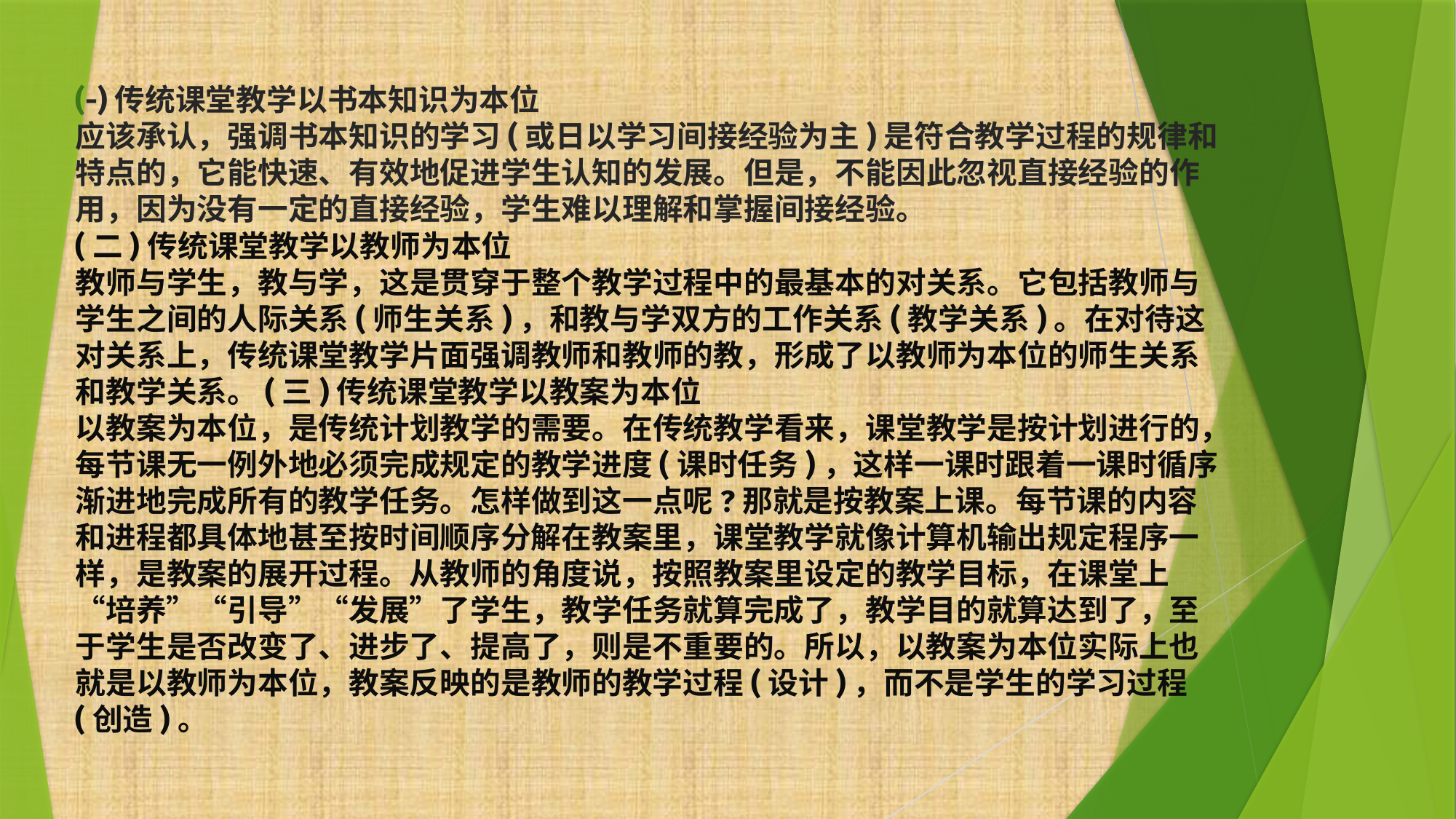

(-)传统课堂教学以书本知识为本位
应该承认，强调书本知识的学习(或日以学习间接经验为主)是符合教学过程的规律和特点的，它能快速、有效地促进学生认知的发展。但是，不能因此忽视直接经验的作用，因为没有一定的直接经验，学生难以理解和掌握间接经验。
(二)传统课堂教学以教师为本位
教师与学生，教与学，这是贯穿于整个教学过程中的最基本的对关系。它包括教师与学生之间的人际关系(师生关系)，和教与学双方的工作关系(教学关系)。在对待这对关系上，传统课堂教学片面强调教师和教师的教，形成了以教师为本位的师生关系和教学关系。(三)传统课堂教学以教案为本位
以教案为本位，是传统计划教学的需要。在传统教学看来，课堂教学是按计划进行的，每节课无一例外地必须完成规定的教学进度(课时任务)，这样一课时跟着一课时循序渐进地完成所有的教学任务。怎样做到这一点呢?那就是按教案上课。每节课的内容和进程都具体地甚至按时间顺序分解在教案里，课堂教学就像计算机输出规定程序一样，是教案的展开过程。从教师的角度说，按照教案里设定的教学目标，在课堂上“培养”“引导”“发展”了学生，教学任务就算完成了，教学目的就算达到了，至于学生是否改变了、进步了、提高了，则是不重要的。所以，以教案为本位实际上也就是以教师为本位，教案反映的是教师的教学过程(设计)，而不是学生的学习过程(创造)。